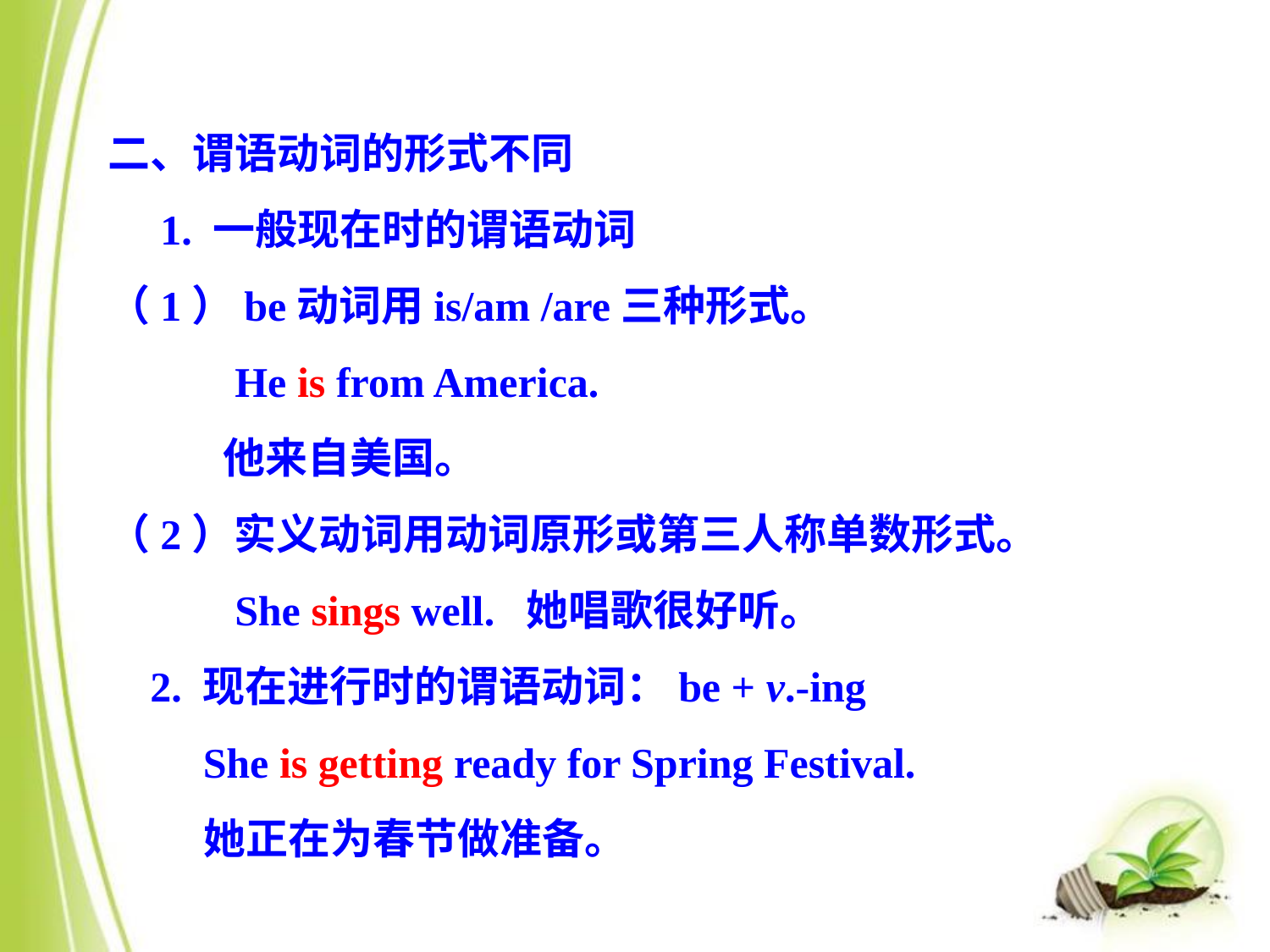

二、谓语动词的形式不同
　1. 一般现在时的谓语动词
（1）be动词用is/am /are三种形式。
            He is from America.
           他来自美国。
（2）实义动词用动词原形或第三人称单数形式。
            She sings well.  她唱歌很好听。
    2. 现在进行时的谓语动词：be + v.-ing
         She is getting ready for Spring Festival.
         她正在为春节做准备。